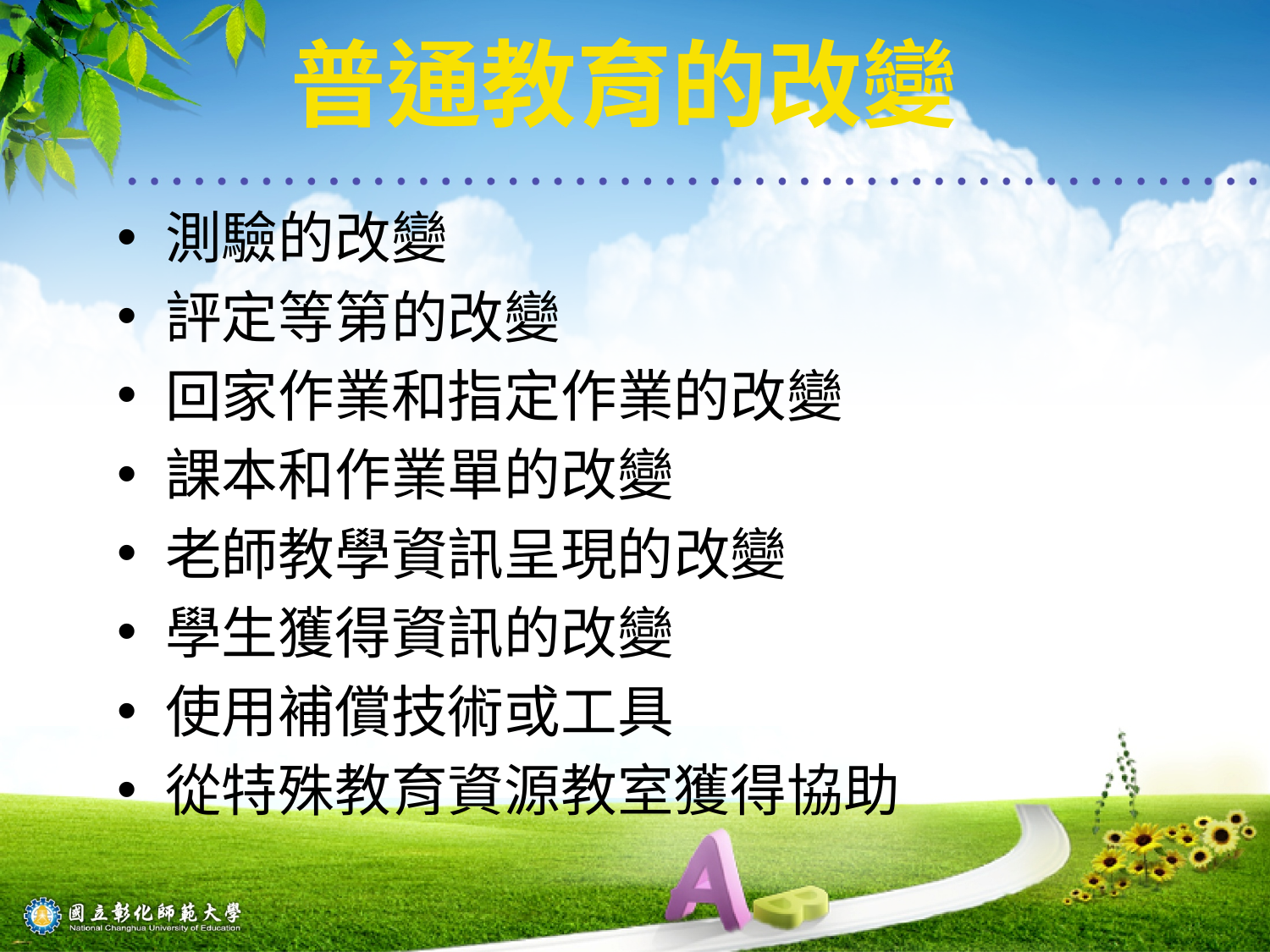

# 普通教育的改變
測驗的改變
評定等第的改變
回家作業和指定作業的改變
課本和作業單的改變
老師教學資訊呈現的改變
學生獲得資訊的改變
使用補償技術或工具
從特殊教育資源教室獲得協助